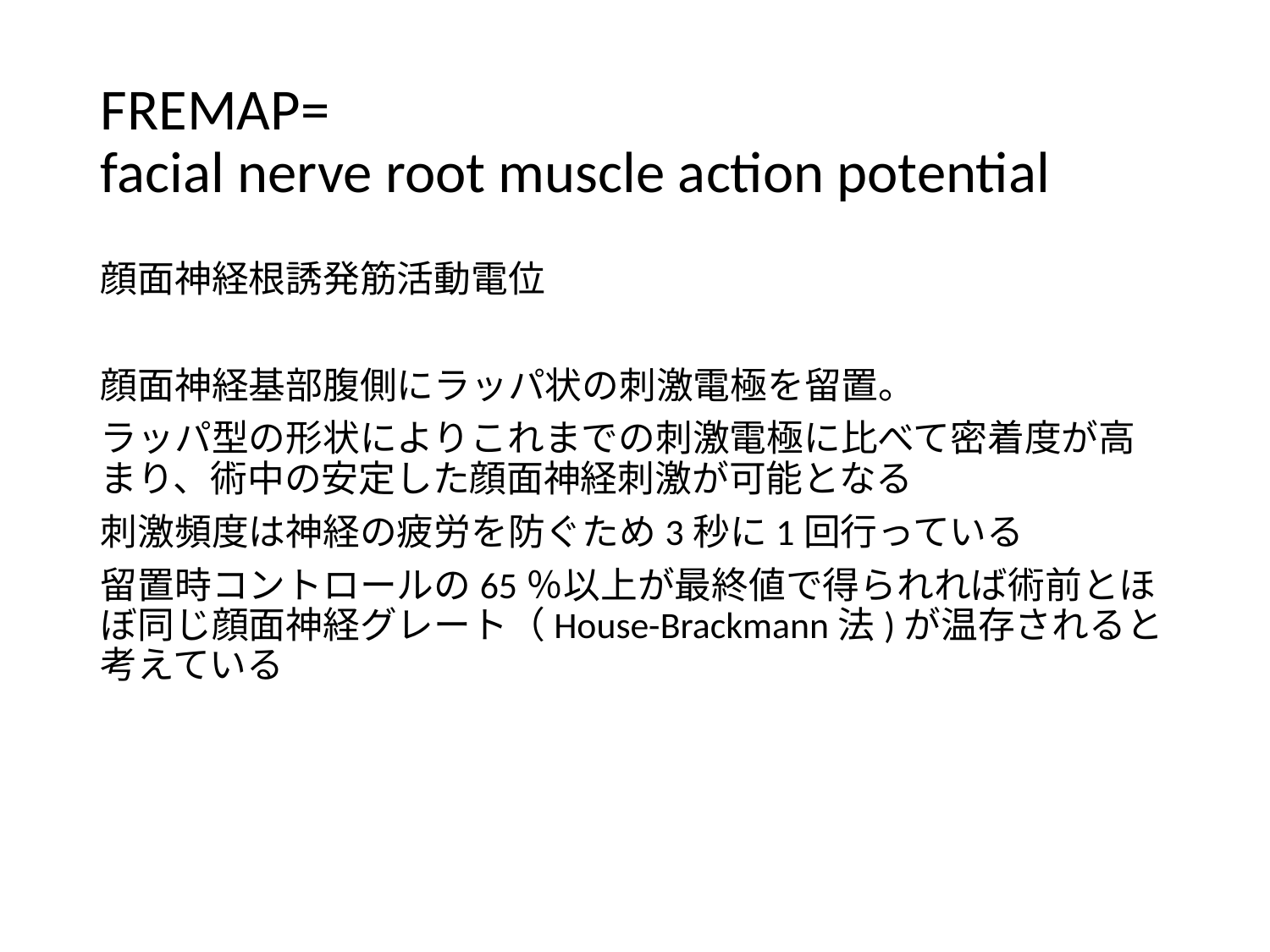

# FREMAP= facial nerve root muscle action potential
顔面神経根誘発筋活動電位

顔面神経基部腹側にラッパ状の刺激電極を留置。
ラッパ型の形状によりこれまでの刺激電極に比べて密着度が高まり、術中の安定した顔面神経刺激が可能となる
刺激頻度は神経の疲労を防ぐため3秒に1回行っている
留置時コントロールの65％以上が最終値で得られれば術前とほぼ同じ顔面神経グレート（House-Brackmann法)が温存されると考えている